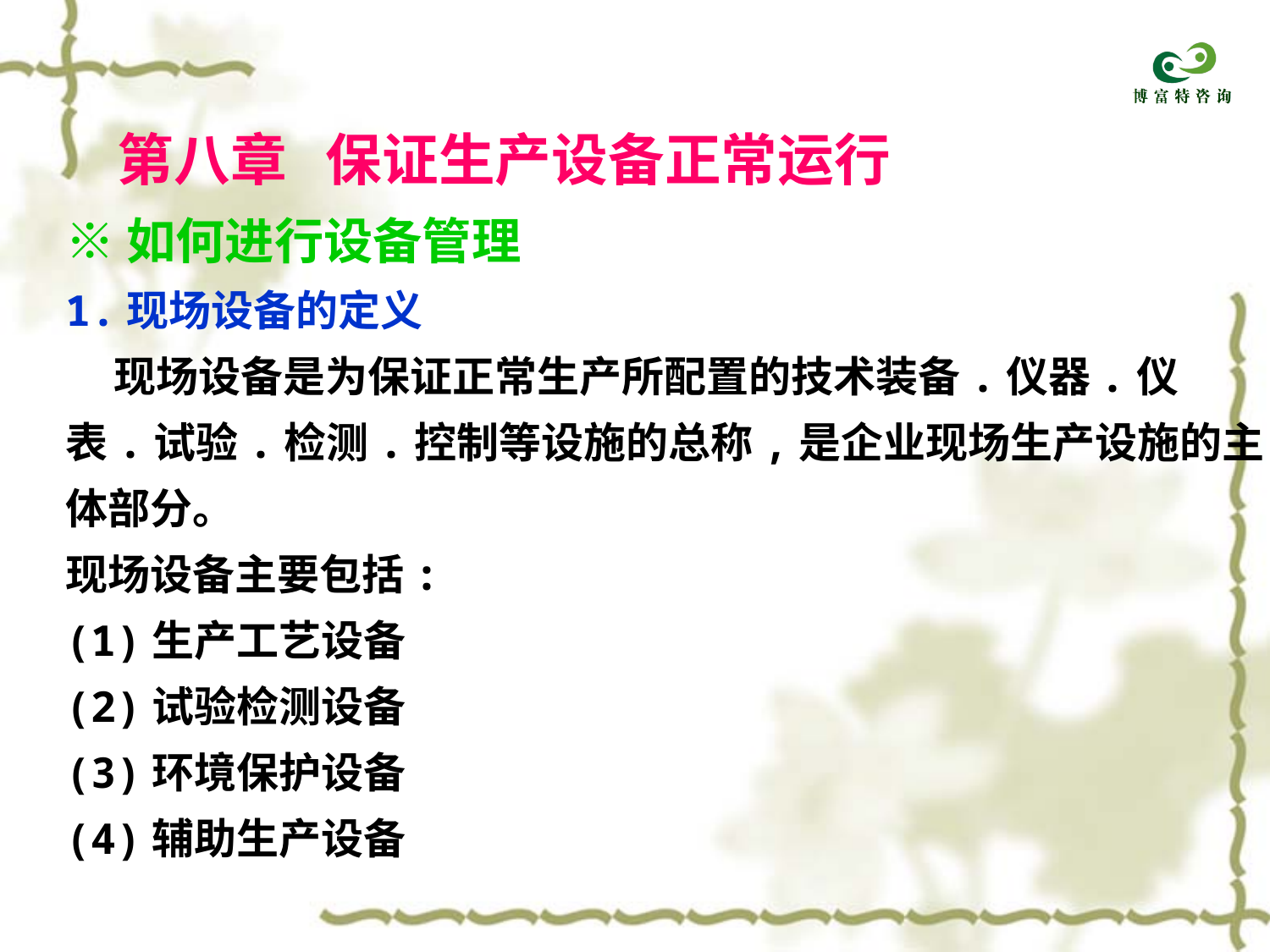

第八章   保证生产设备正常运行
※如何进行设备管理
1.现场设备的定义
    现场设备是为保证正常生产所配置的技术装备.仪器.仪
表.试验.检测.控制等设施的总称,是企业现场生产设施的主
体部分。
现场设备主要包括:
(1)生产工艺设备
(2)试验检测设备
(3)环境保护设备
(4)辅助生产设备